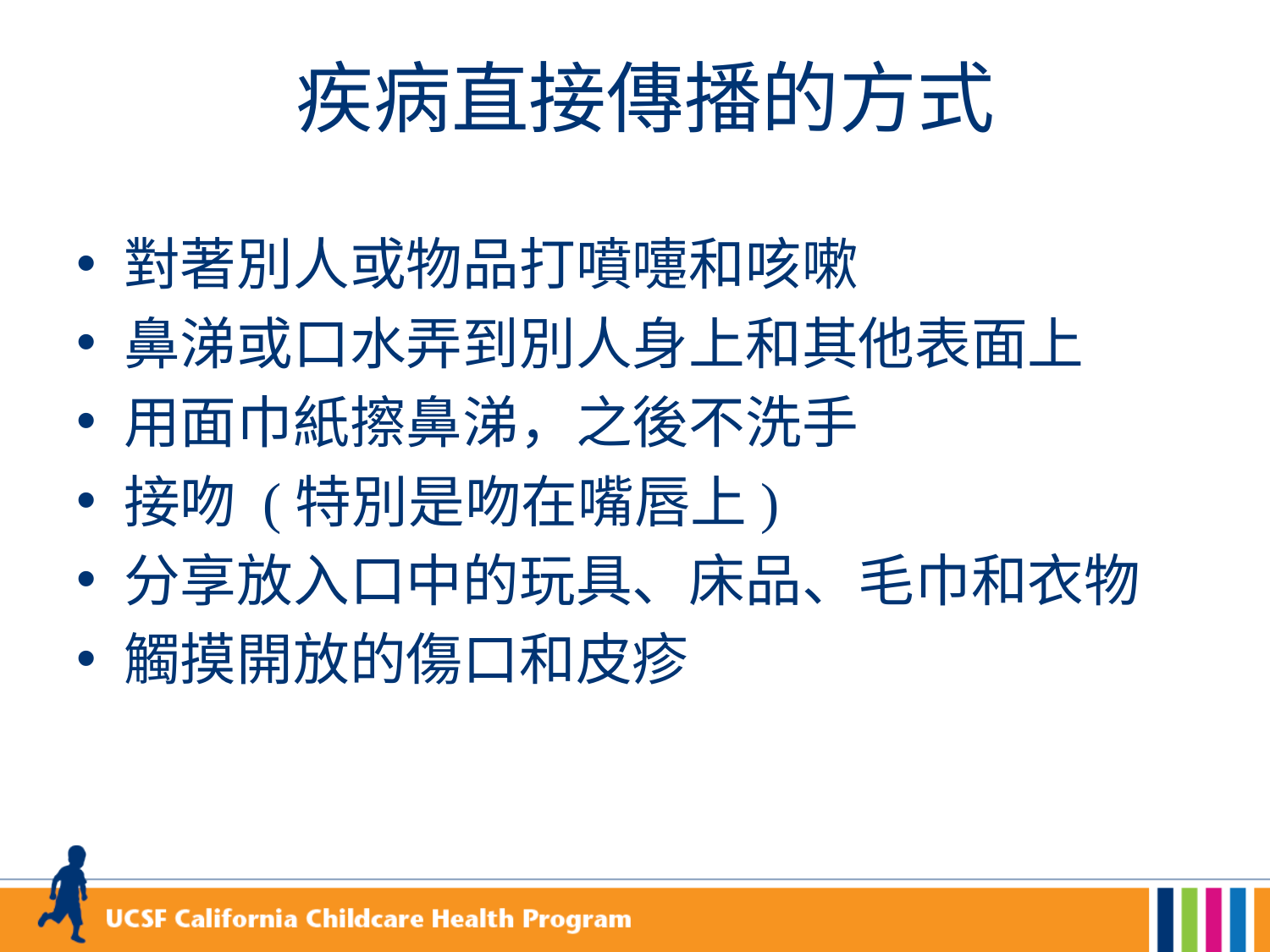

# 疾病直接傳播的方式
對著別人或物品打噴嚏和咳嗽
鼻涕或口水弄到別人身上和其他表面上
用面巾紙擦鼻涕，之後不洗手
接吻 (特別是吻在嘴唇上)
分享放入口中的玩具、床品、毛巾和衣物
觸摸開放的傷口和皮疹